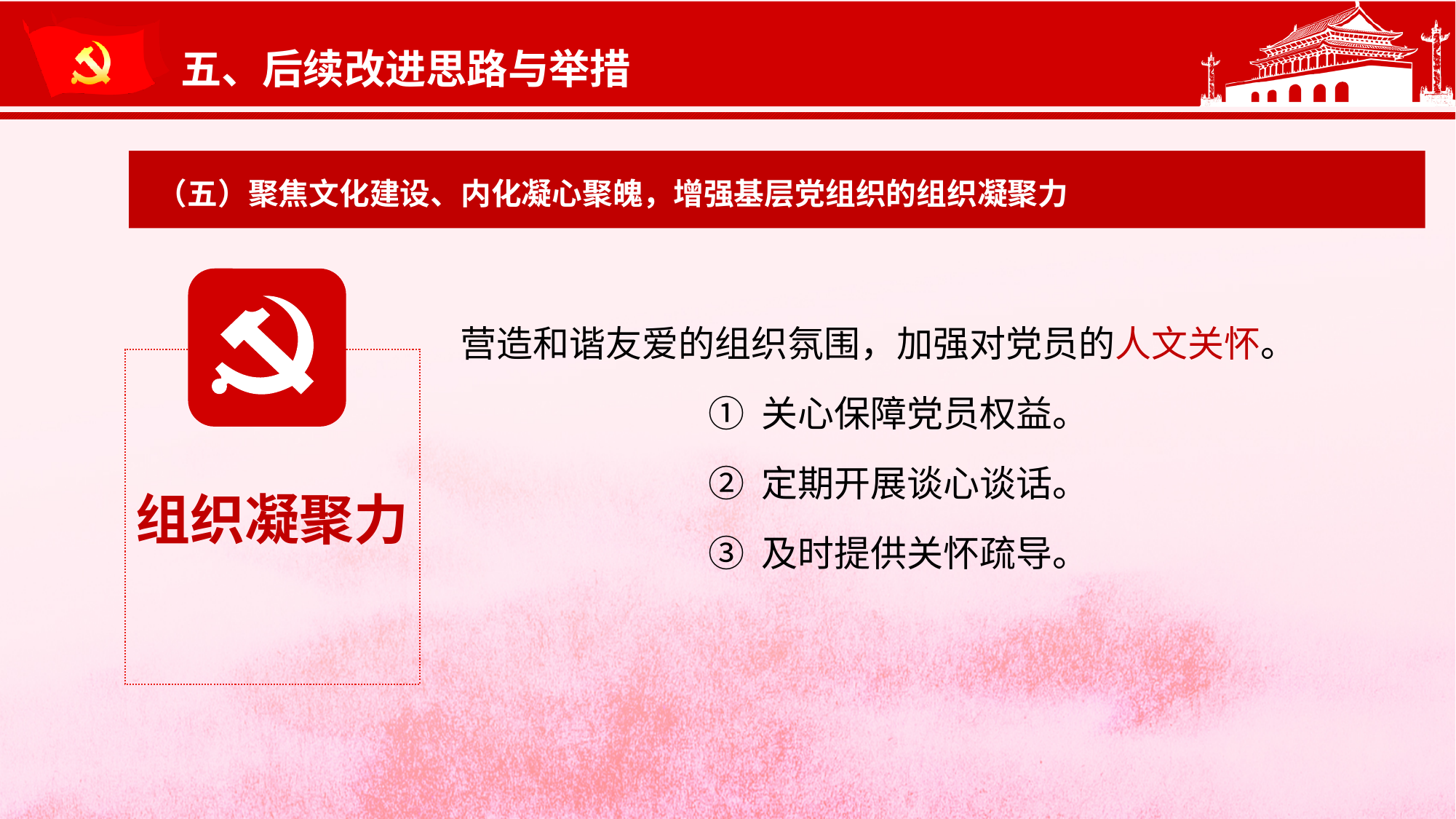

五、后续改进思路与举措

（五）聚焦文化建设、内化凝心聚魄，增强基层党组织的组织凝聚力

 营造和谐友爱的组织氛围，加强对党员的人文关怀。
                                ① 关心保障党员权益。
                                ② 定期开展谈心谈话。
                                ③ 及时提供关怀疏导。

组织凝聚力